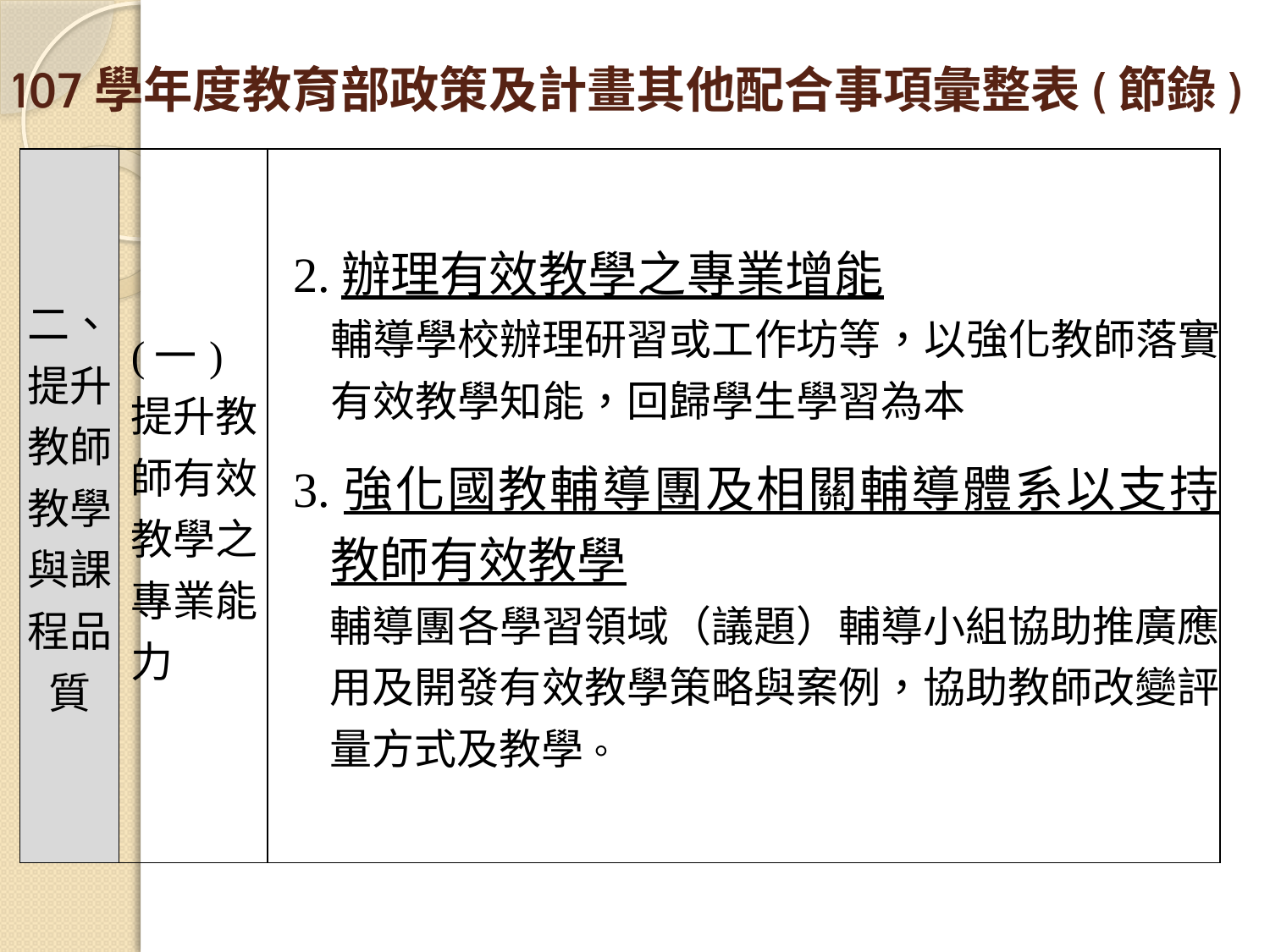

# 107學年度教育部政策及計畫其他配合事項彙整表(節錄)
| 二、提升教師教學與課程品質 | (一)提升教師有效教學之專業能力 | 2.辦理有效教學之專業增能 輔導學校辦理研習或工作坊等，以強化教師落實有效教學知能，回歸學生學習為本 3.強化國教輔導團及相關輔導體系以支持教師有效教學 輔導團各學習領域（議題）輔導小組協助推廣應用及開發有效教學策略與案例，協助教師改變評量方式及教學。 |
| --- | --- | --- |